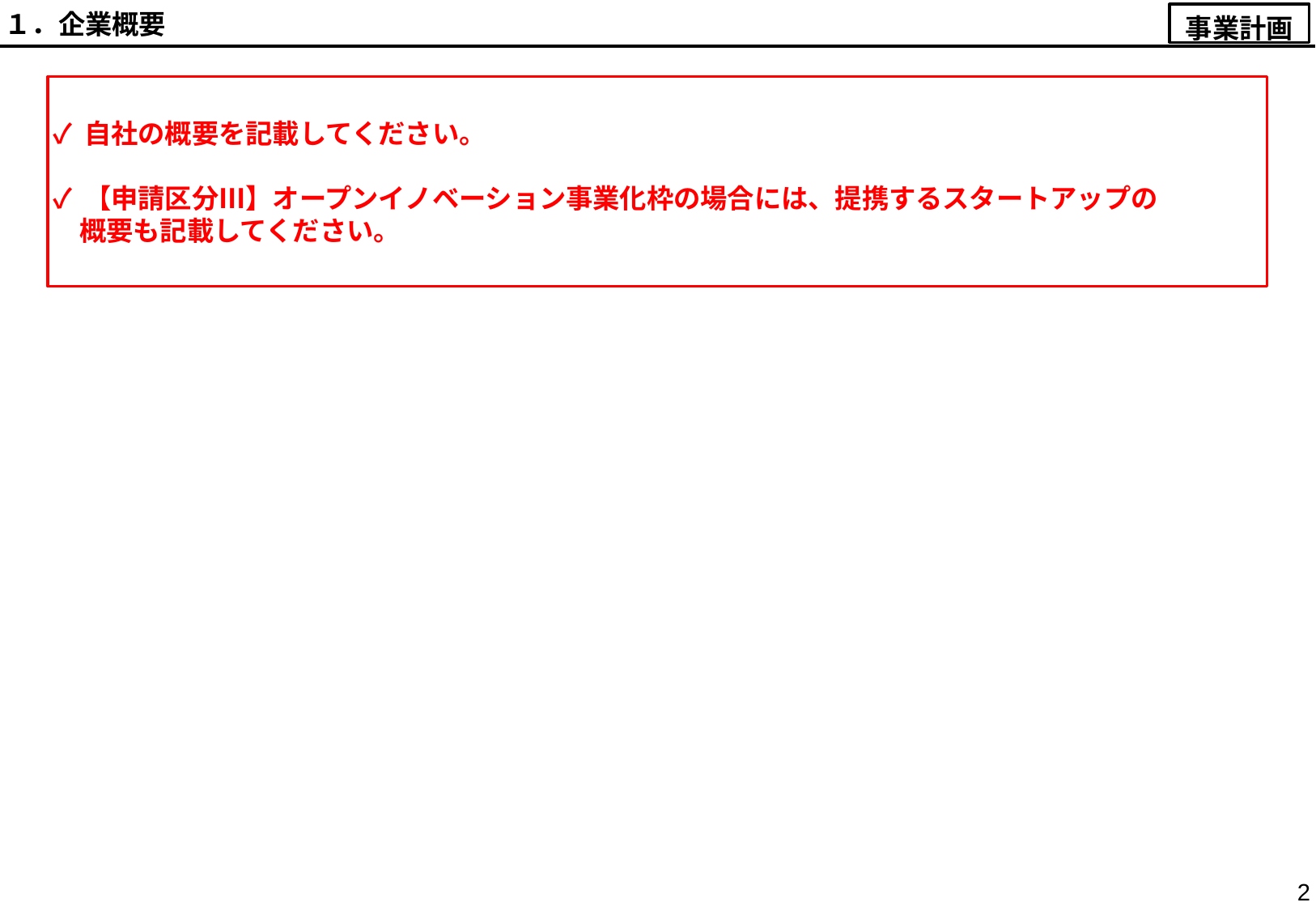

１．企業概要
事業計画
✓ 自社の概要を記載してください。

✓ 【申請区分Ⅲ】オープンイノベーション事業化枠の場合には、提携するスタートアップの
　概要も記載してください。
2